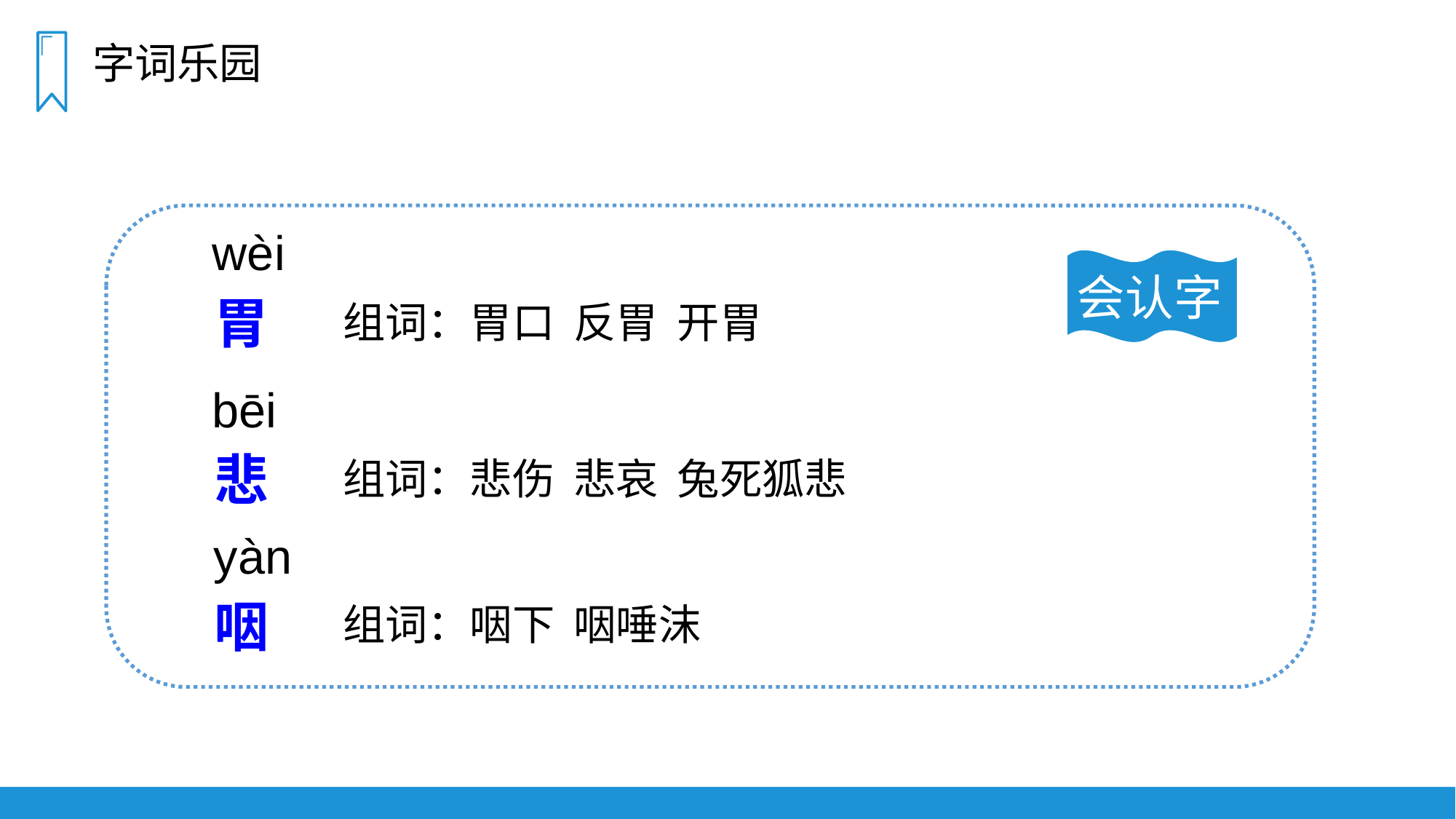

字词乐园

wèi
会认字
胃
组词：胃口  反胃  开胃
bēi
悲
组词：悲伤  悲哀  兔死狐悲
yàn
咽
组词：咽下  咽唾沫